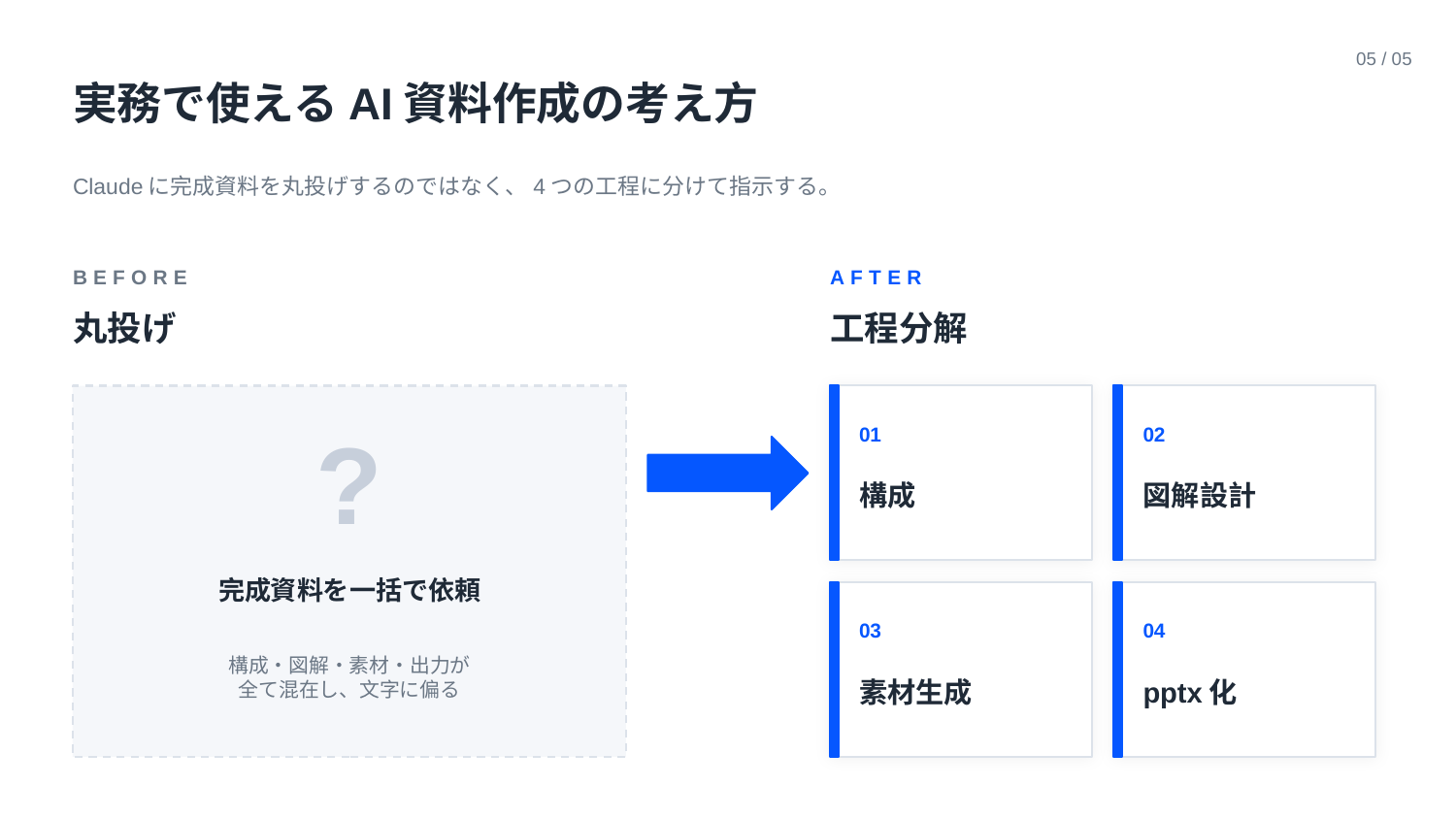

05 / 05
実務で使えるAI資料作成の考え方
Claudeに完成資料を丸投げするのではなく、4つの工程に分けて指示する。
BEFORE
AFTER
丸投げ
工程分解

01
02
?

構成
図解設計
完成資料を一括で依頼

03
04
構成・図解・素材・出力が
全て混在し、文字に偏る
素材生成
pptx化